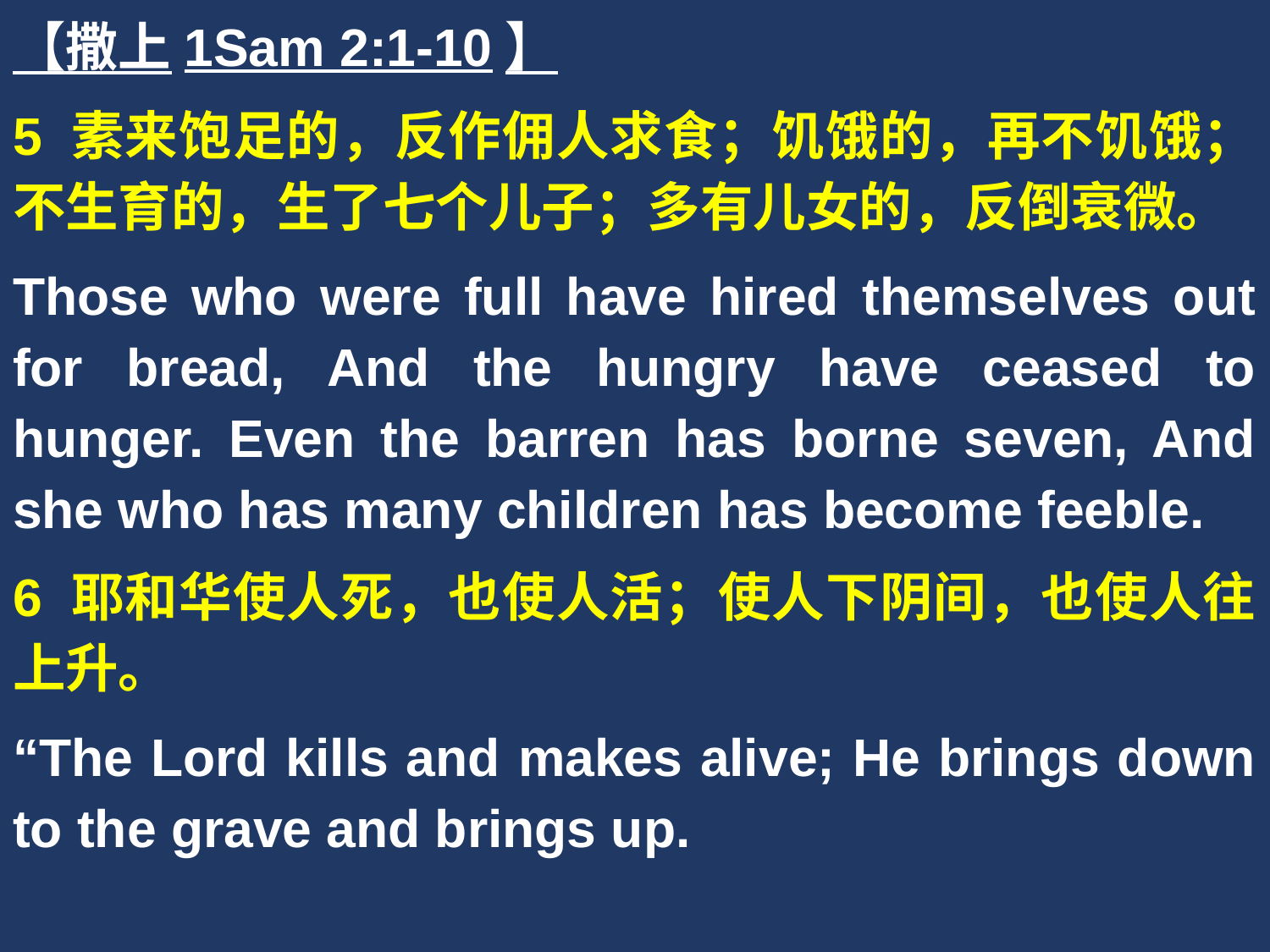

【撒上1Sam 2:1-10】
5 素来饱足的，反作佣人求食；饥饿的，再不饥饿；不生育的，生了七个儿子；多有儿女的，反倒衰微。
Those who were full have hired themselves out for bread, And the hungry have ceased to hunger. Even the barren has borne seven, And she who has many children has become feeble.
6 耶和华使人死，也使人活；使人下阴间，也使人往上升。
“The Lord kills and makes alive; He brings down to the grave and brings up.